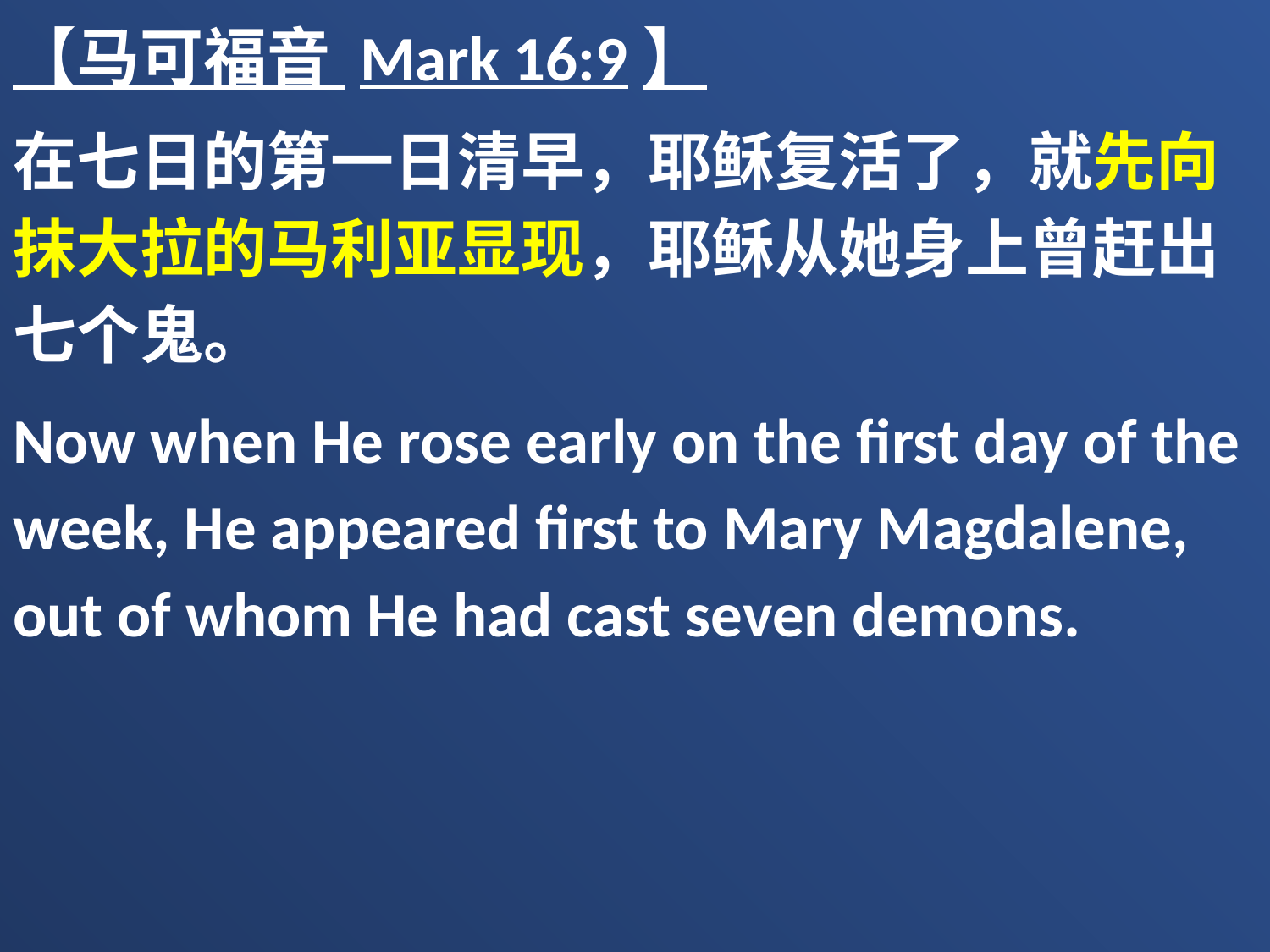

【马可福音 Mark 16:9】
在七日的第一日清早，耶稣复活了，就先向抹大拉的马利亚显现，耶稣从她身上曾赶出七个鬼。
Now when He rose early on the first day of the week, He appeared first to Mary Magdalene, out of whom He had cast seven demons.